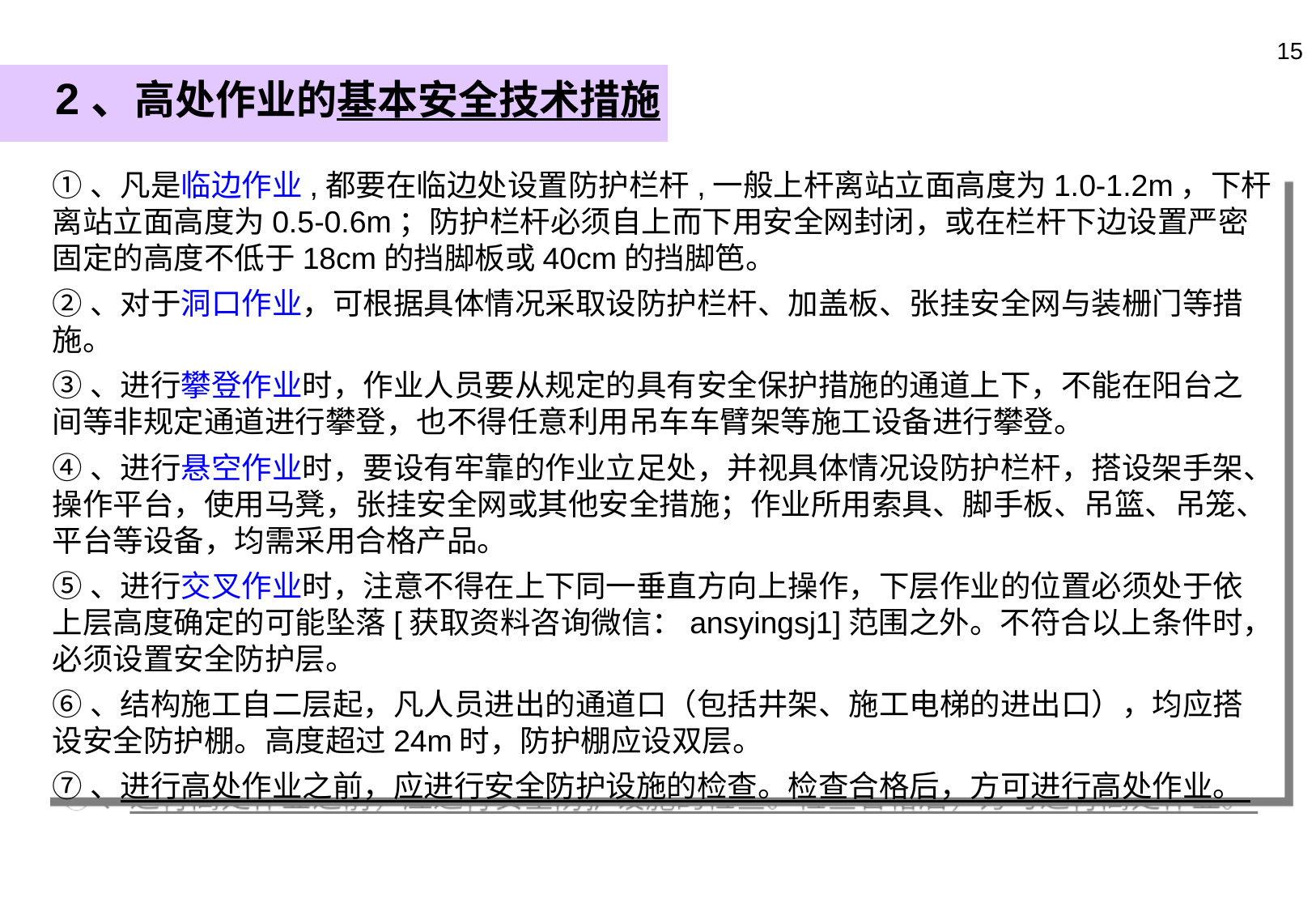

15

2、高处作业的基本安全技术措施
①、凡是临边作业,都要在临边处设置防护栏杆,一般上杆离站立面高度为1.0-1.2m，下杆离站立面高度为0.5-0.6m；防护栏杆必须自上而下用安全网封闭，或在栏杆下边设置严密固定的高度不低于18cm的挡脚板或40cm的挡脚笆。
②、对于洞口作业，可根据具体情况采取设防护栏杆、加盖板、张挂安全网与装栅门等措施。
③、进行攀登作业时，作业人员要从规定的具有安全保护措施的通道上下，不能在阳台之间等非规定通道进行攀登，也不得任意利用吊车车臂架等施工设备进行攀登。
④、进行悬空作业时，要设有牢靠的作业立足处，并视具体情况设防护栏杆，搭设架手架、操作平台，使用马凳，张挂安全网或其他安全措施；作业所用索具、脚手板、吊篮、吊笼、平台等设备，均需采用合格产品。
⑤、进行交叉作业时，注意不得在上下同一垂直方向上操作，下层作业的位置必须处于依上层高度确定的可能坠落[获取资料咨询微信：ansyingsj1]范围之外。不符合以上条件时，必须设置安全防护层。
⑥、结构施工自二层起，凡人员进出的通道口（包括井架、施工电梯的进出口），均应搭设安全防护棚。高度超过24m时，防护棚应设双层。
⑦、进行高处作业之前，应进行安全防护设施的检查。检查合格后，方可进行高处作业。